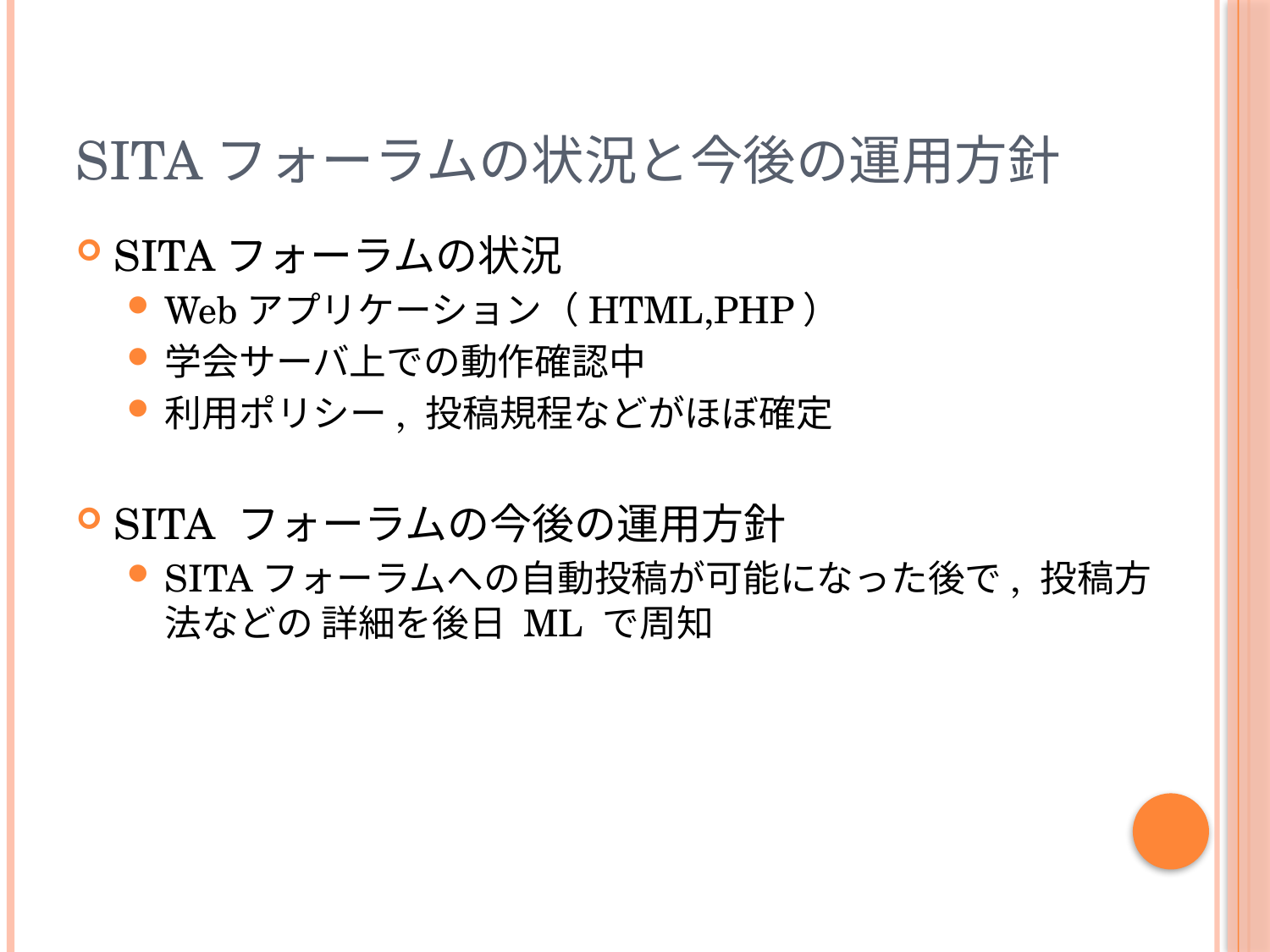

# SITAフォーラムの状況と今後の運用方針

SITAフォーラムの状況
Webアプリケーション（HTML,PHP）
学会サーバ上での動作確認中
利用ポリシー, 投稿規程などがほぼ確定

SITA フォーラムの今後の運用方針
SITAフォーラムへの自動投稿が可能になった後で, 投稿方法などの 詳細を後日 ML で周知